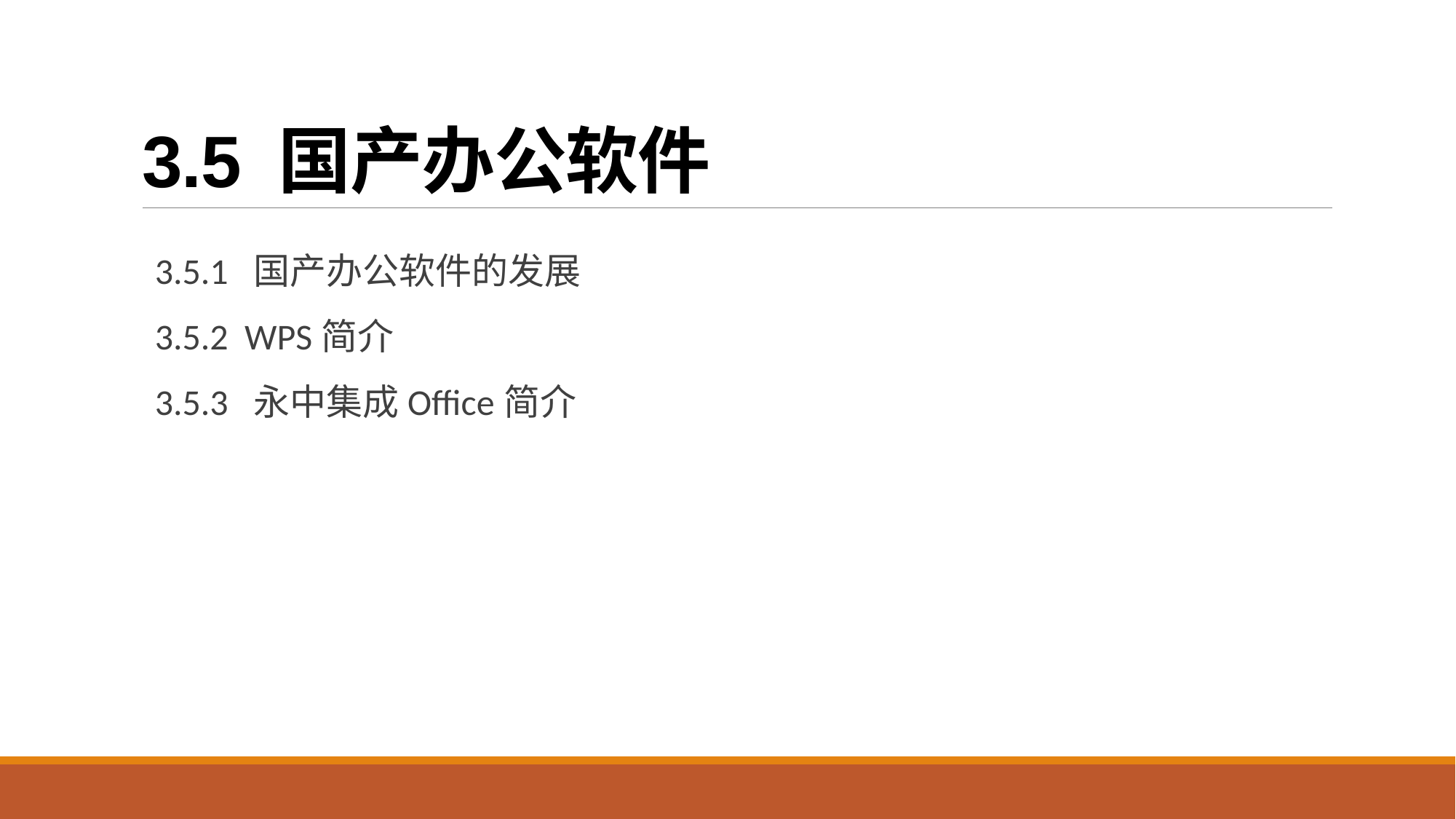

# 3.5 国产办公软件
3.5.1  国产办公软件的发展
3.5.2  WPS简介
3.5.3  永中集成Office简介